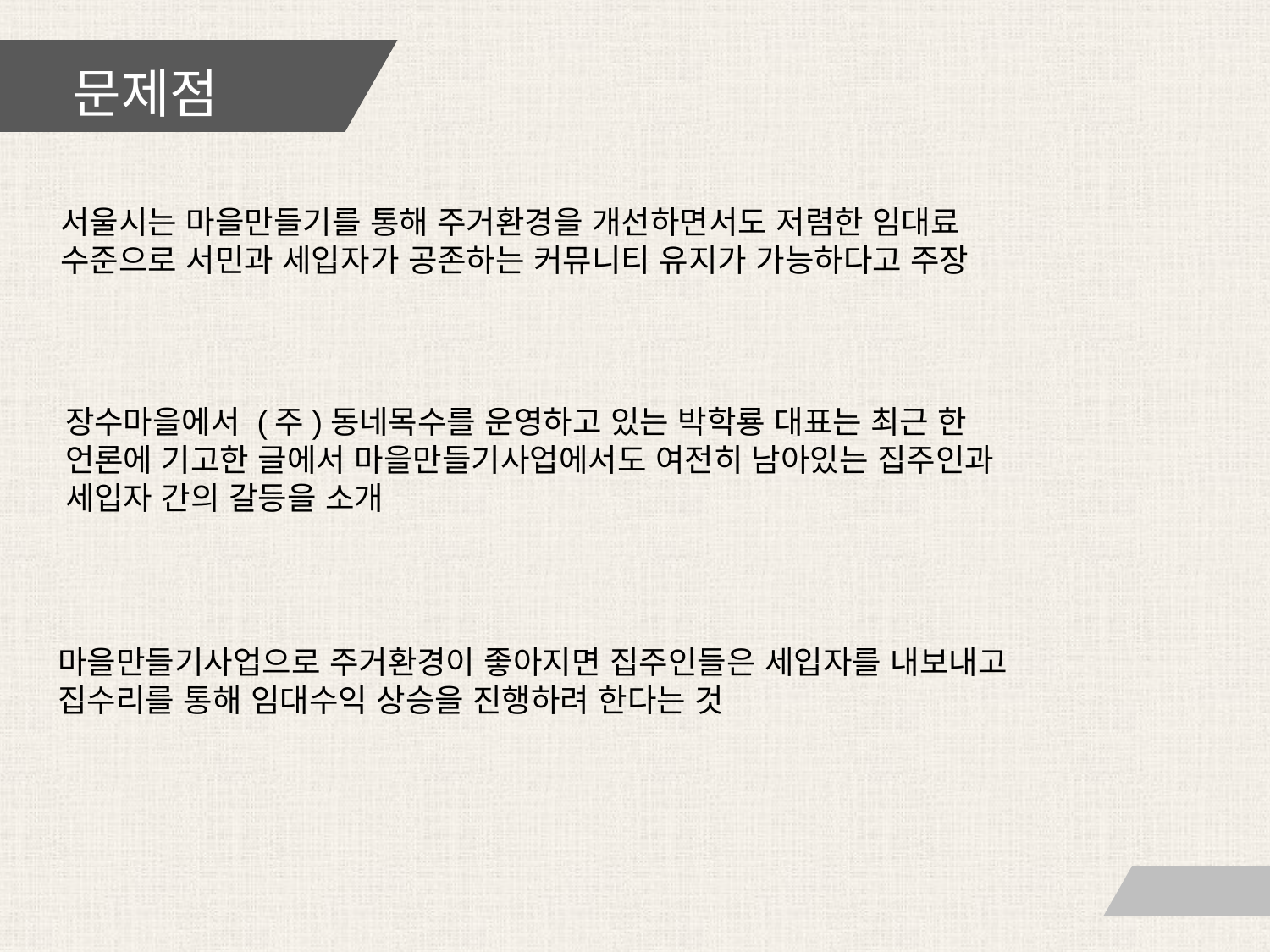

문제점
서울시는 마을만들기를 통해 주거환경을 개선하면서도 저렴한 임대료 수준으로 서민과 세입자가 공존하는 커뮤니티 유지가 가능하다고 주장
장수마을에서 (주)동네목수를 운영하고 있는 박학룡 대표는 최근 한 언론에 기고한 글에서 마을만들기사업에서도 여전히 남아있는 집주인과 세입자 간의 갈등을 소개
마을만들기사업으로 주거환경이 좋아지면 집주인들은 세입자를 내보내고 집수리를 통해 임대수익 상승을 진행하려 한다는 것